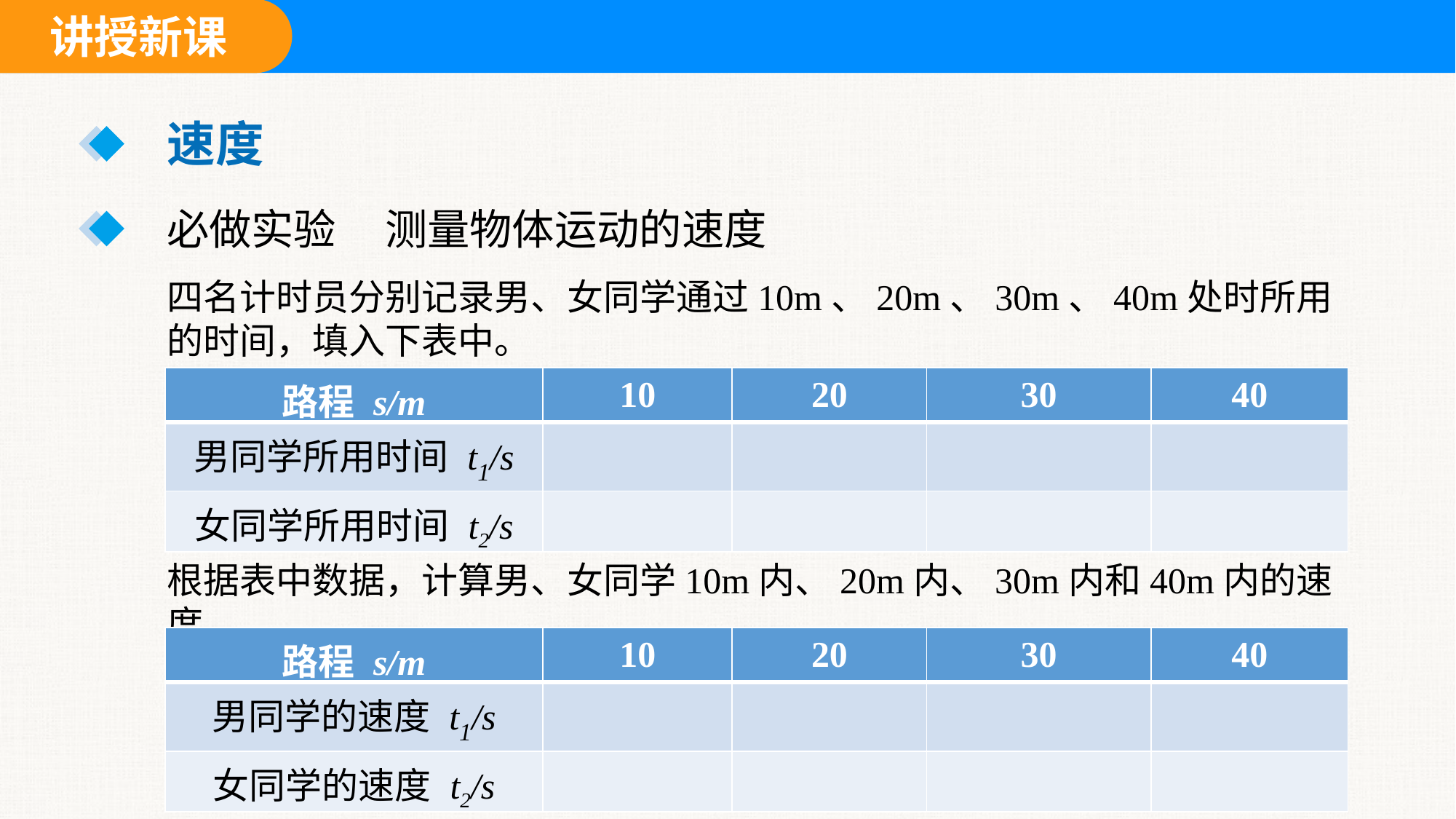

速度

必做实验	测量物体运动的速度

四名计时员分别记录男、女同学通过10m、20m、30m、40m处时所用的时间，填入下表中。
| 路程 s/m | 10 | 20 | 30 | 40 |
| --- | --- | --- | --- | --- |
| 男同学所用时间 t1/s |  |  |  |  |
| 女同学所用时间 t2/s |  |  |  |  |
根据表中数据，计算男、女同学10m内、20m内、30m内和40m内的速度。
| 路程 s/m | 10 | 20 | 30 | 40 |
| --- | --- | --- | --- | --- |
| 男同学的速度 t1/s |  |  |  |  |
| 女同学的速度 t2/s |  |  |  |  |